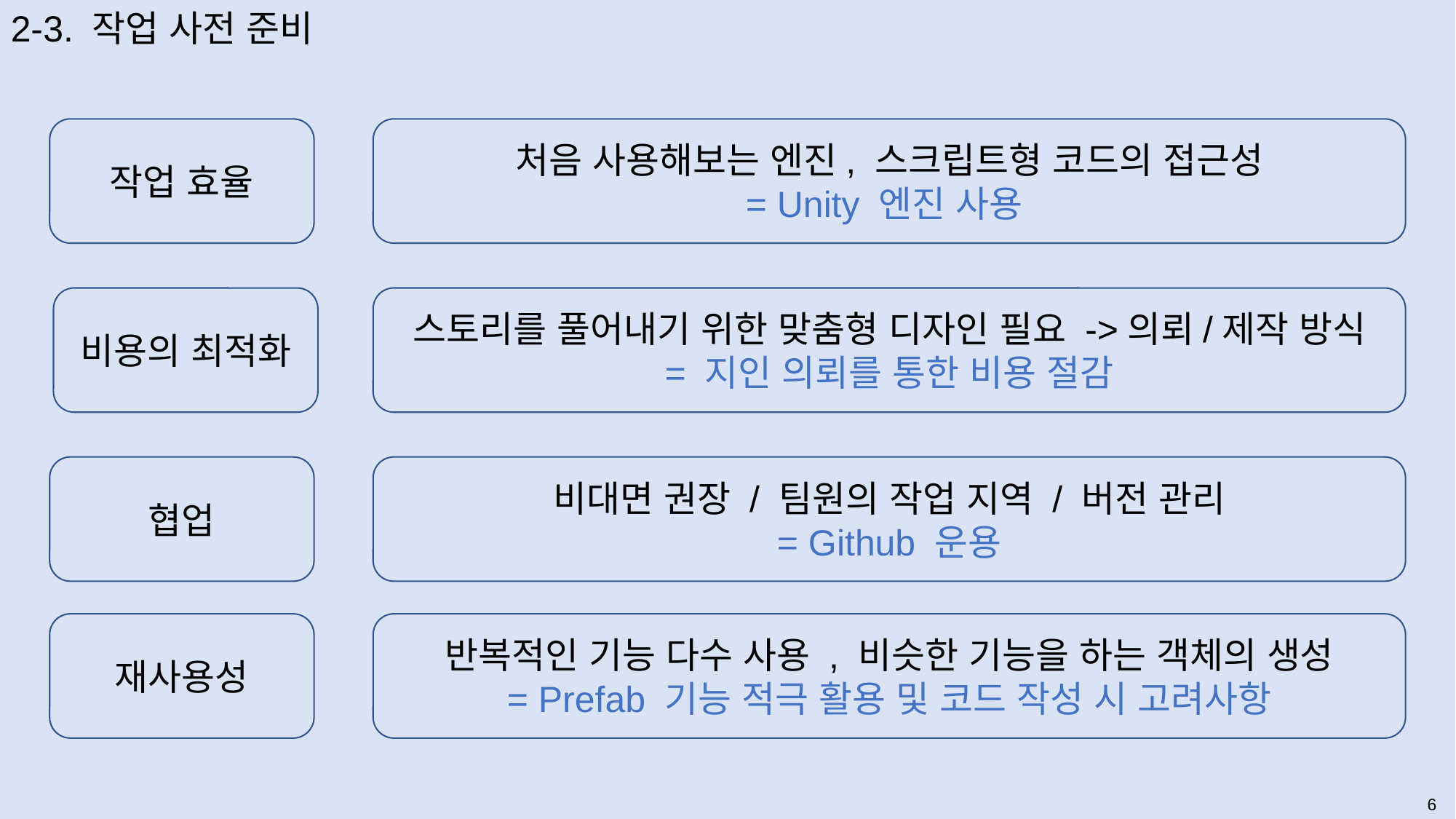

2-3. 작업 사전 준비
처음 사용해보는 엔진, 스크립트형 코드의 접근성
= Unity 엔진 사용
작업 효율
비용의 최적화
스토리를 풀어내기 위한 맞춤형 디자인 필요 ->의뢰/제작 방식
= 지인 의뢰를 통한 비용 절감
비대면 권장 / 팀원의 작업 지역 / 버전 관리
= Github 운용
협업
재사용성
반복적인 기능 다수 사용 , 비슷한 기능을 하는 객체의 생성
= Prefab 기능 적극 활용 및 코드 작성 시 고려사항
6